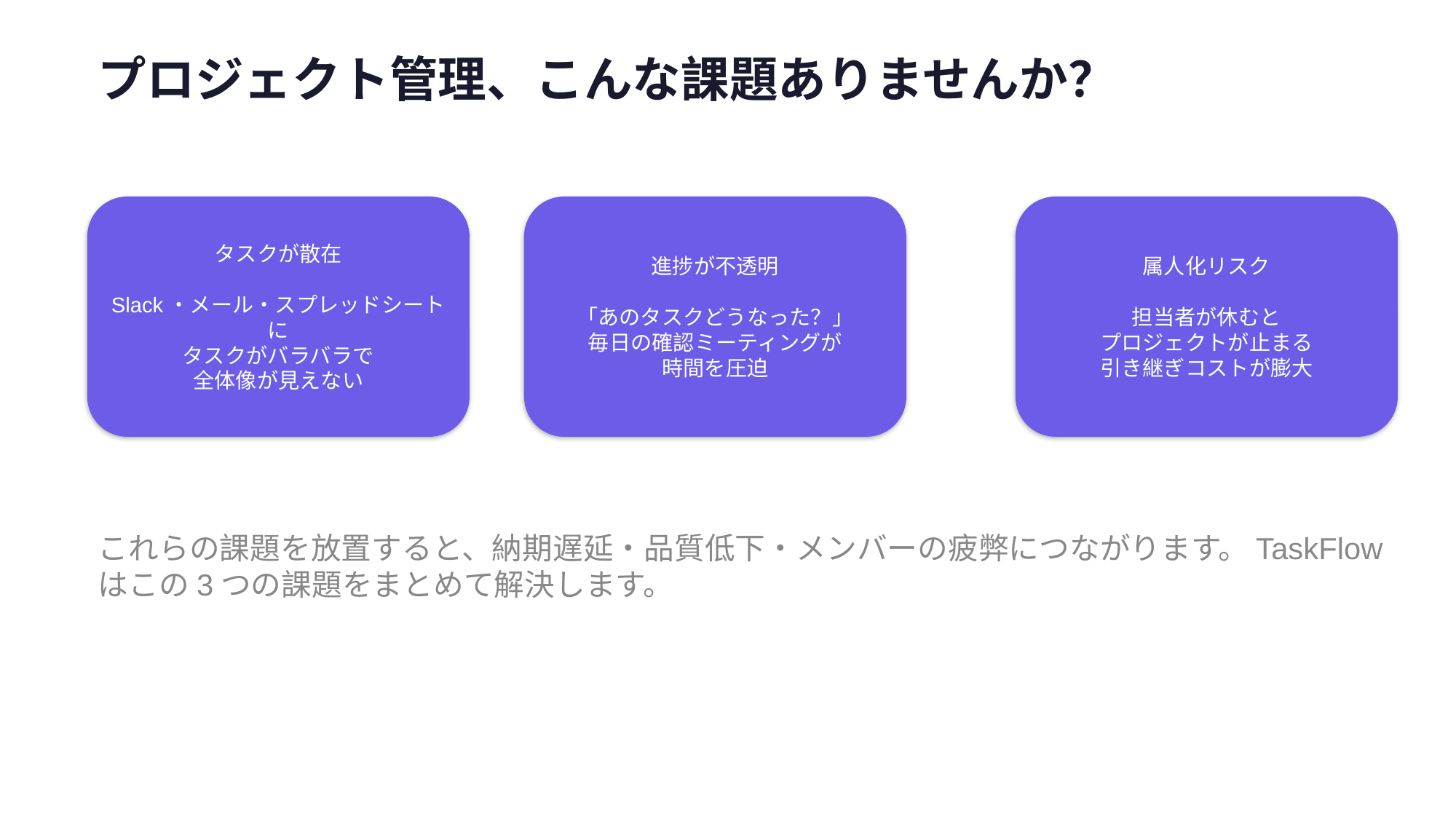

プロジェクト管理、こんな課題ありませんか？
タスクが散在
Slack・メール・スプレッドシートに
タスクがバラバラで
全体像が見えない
進捗が不透明
「あのタスクどうなった？」
毎日の確認ミーティングが
時間を圧迫
属人化リスク
担当者が休むと
プロジェクトが止まる
引き継ぎコストが膨大
これらの課題を放置すると、納期遅延・品質低下・メンバーの疲弊につながります。TaskFlowはこの3つの課題をまとめて解決します。